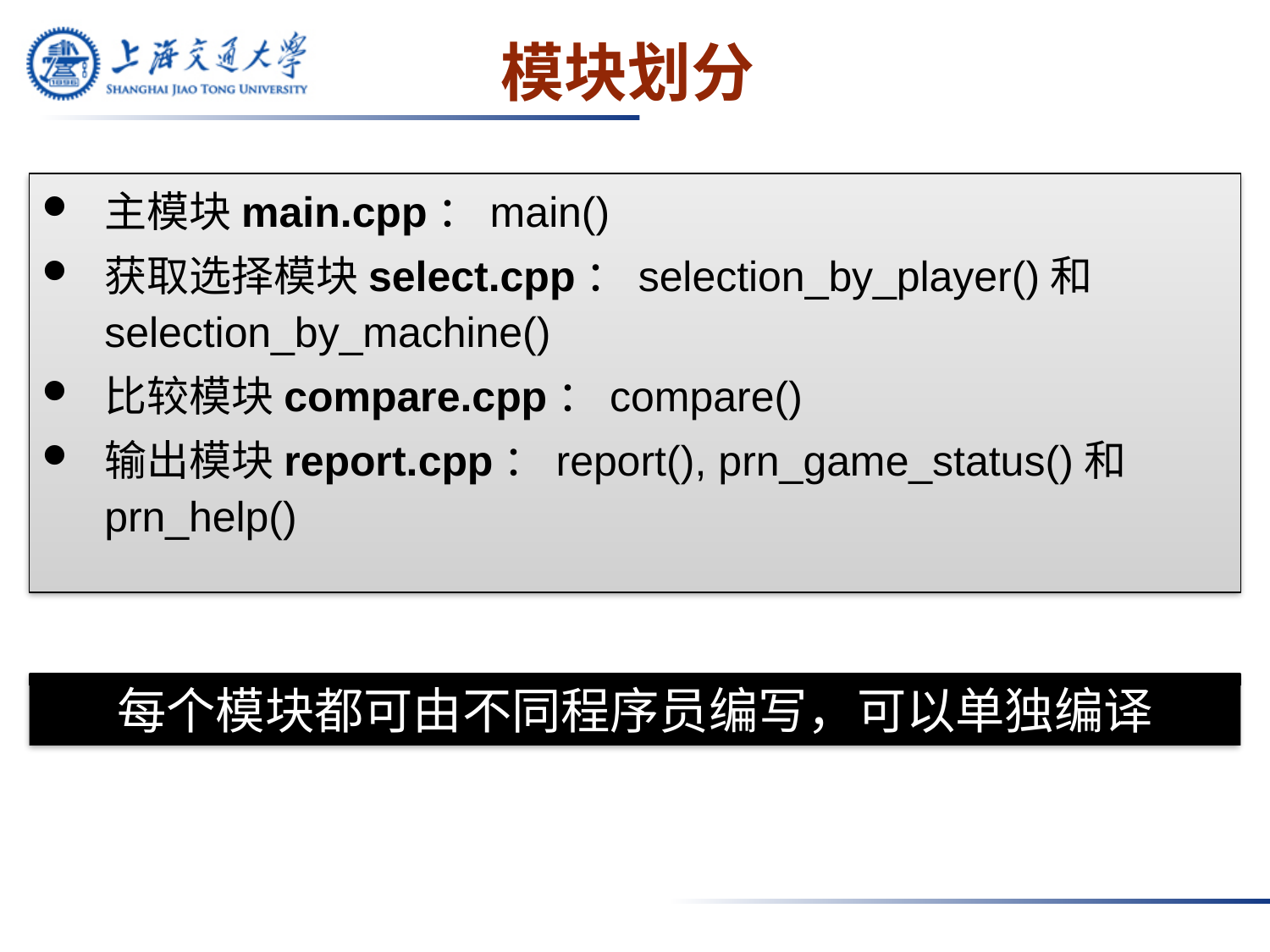

# 模块划分
主模块main.cpp：main()
获取选择模块select.cpp：selection_by_player()和selection_by_machine()
比较模块compare.cpp：compare()
输出模块report.cpp：report(), prn_game_status()和prn_help()
每个模块都可由不同程序员编写，可以单独编译